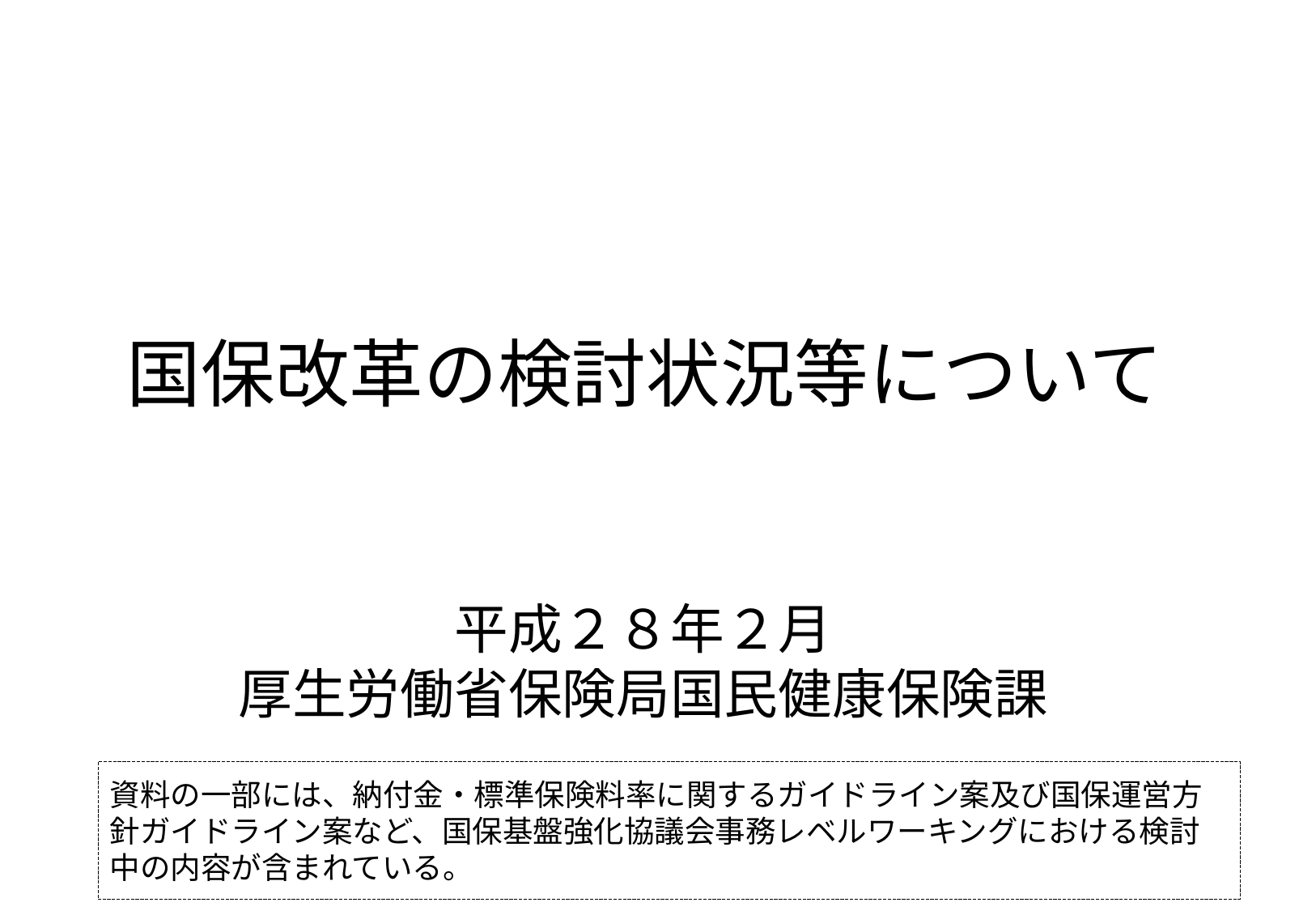

# 国保改革の検討状況等について
平成２８年２月
厚生労働省保険局国民健康保険課
資料の一部には、納付金・標準保険料率に関するガイドライン案及び国保運営方針ガイドライン案など、国保基盤強化協議会事務レベルワーキングにおける検討中の内容が含まれている。